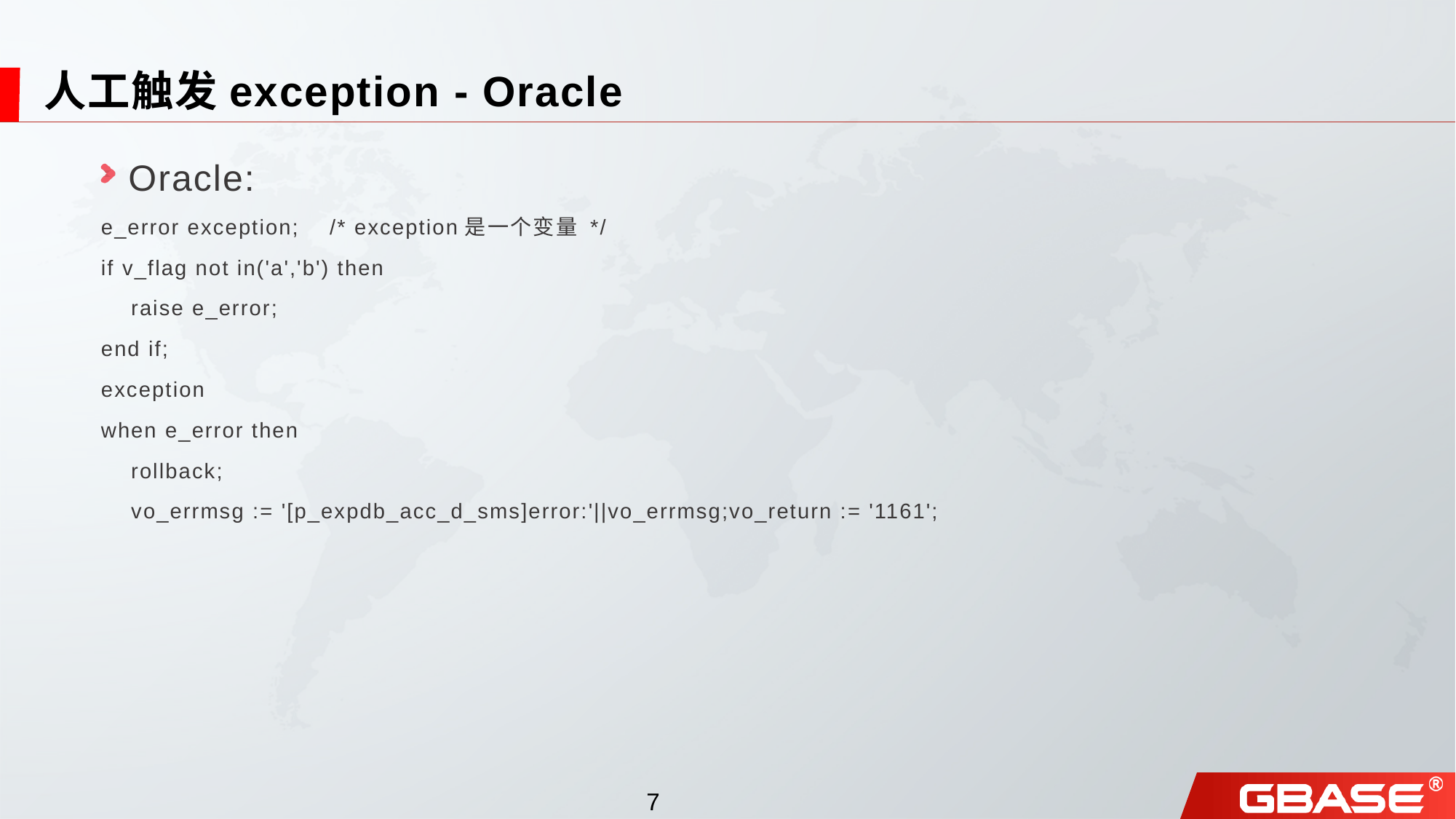

# 人工触发exception - Oracle
Oracle:
e_error exception;    /* exception是一个变量 */
if v_flag not in('a','b') then
    raise e_error;
end if;
exception
when e_error then
    rollback;
    vo_errmsg := '[p_expdb_acc_d_sms]error:'||vo_errmsg;vo_return := '1161';